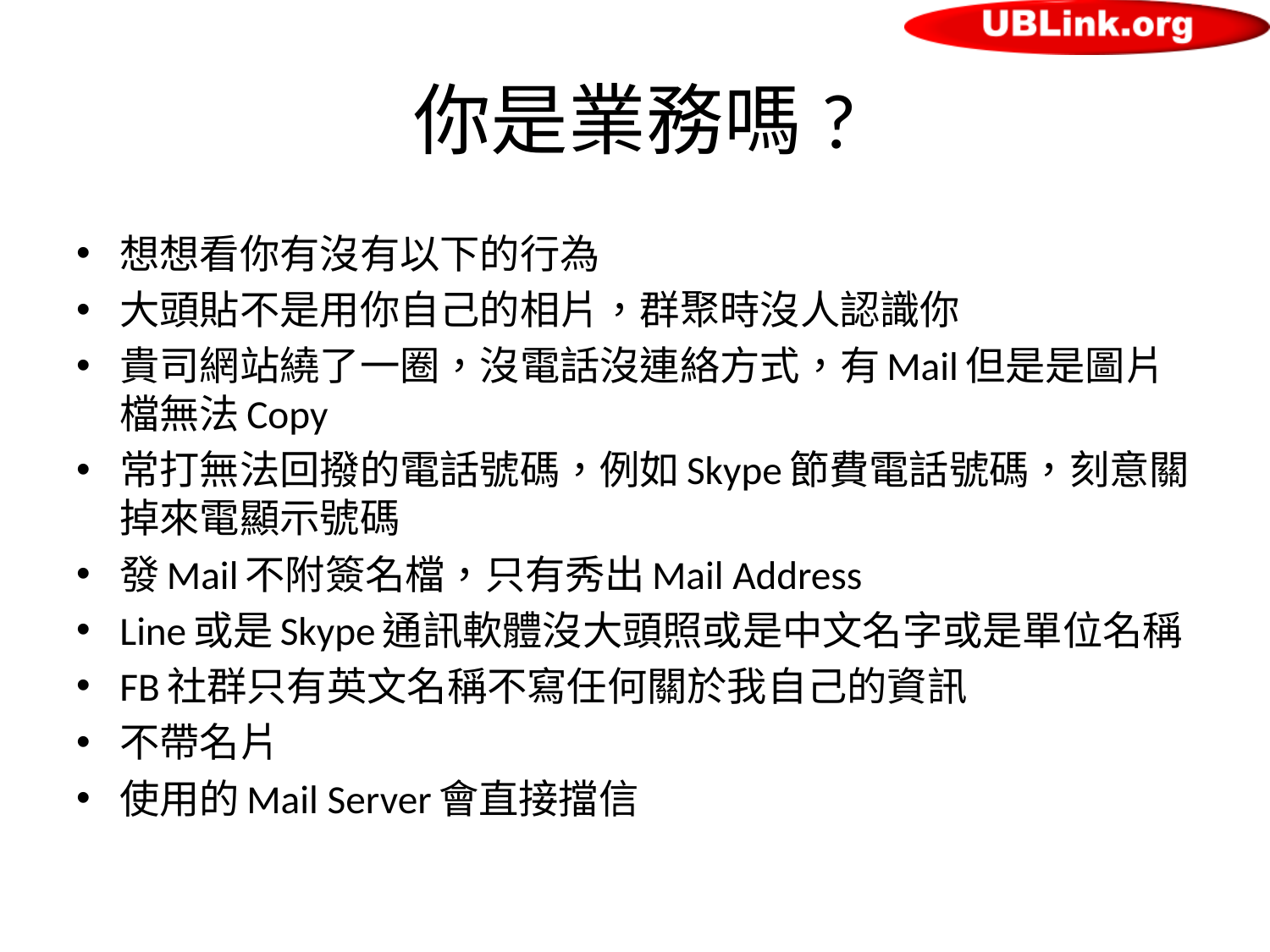

# 你是業務嗎?
想想看你有沒有以下的行為
大頭貼不是用你自己的相片，群聚時沒人認識你
貴司網站繞了一圈，沒電話沒連絡方式，有Mail但是是圖片檔無法Copy
常打無法回撥的電話號碼，例如Skype節費電話號碼，刻意關掉來電顯示號碼
發Mail不附簽名檔，只有秀出Mail Address
Line或是Skype通訊軟體沒大頭照或是中文名字或是單位名稱
FB社群只有英文名稱不寫任何關於我自己的資訊
不帶名片
使用的Mail Server會直接擋信